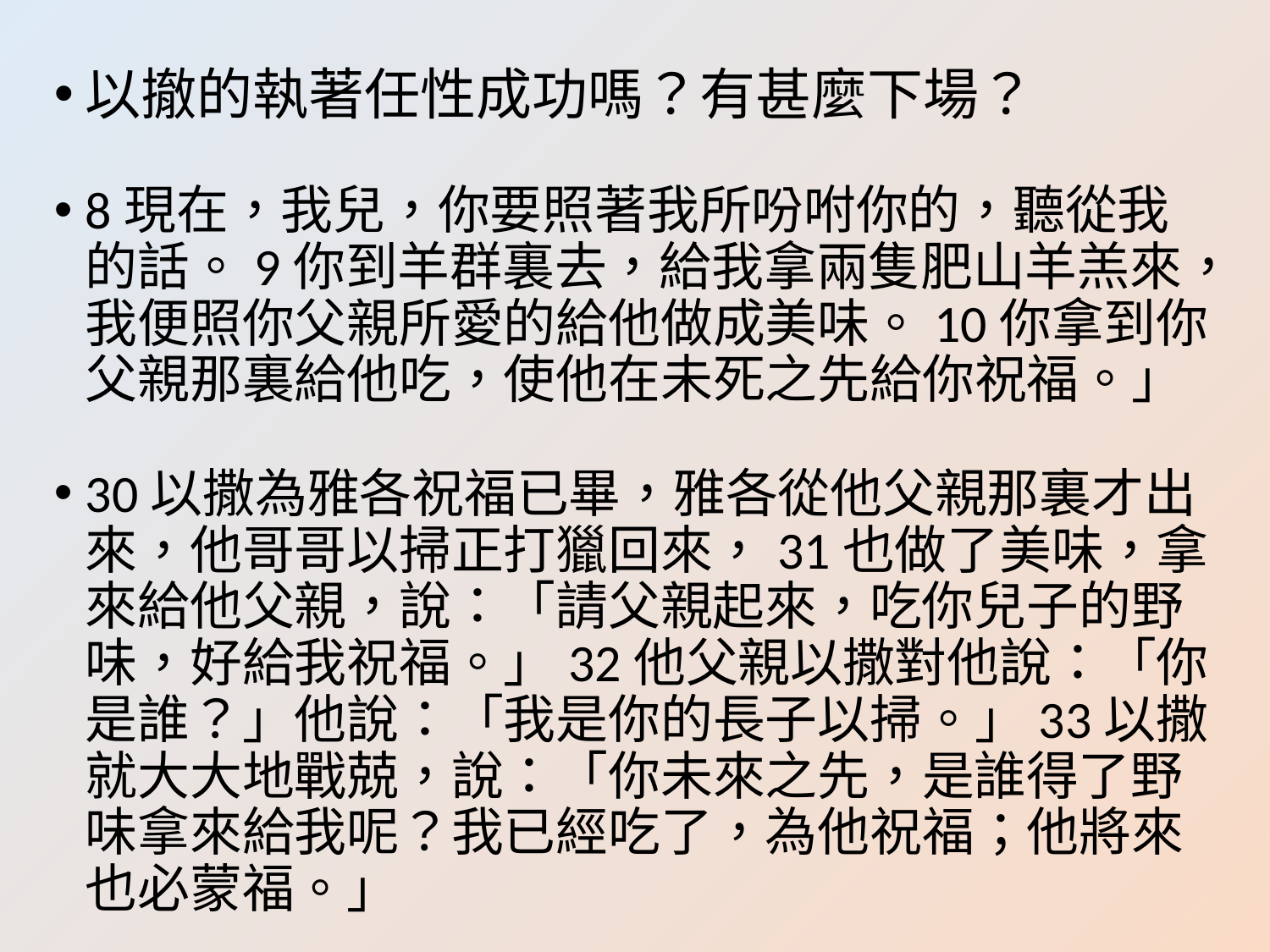

以撤的執著任性成功嗎？有甚麼下場？

8現在，我兒，你要照著我所吩咐你的，聽從我的話。9你到羊群裏去，給我拿兩隻肥山羊羔來，我便照你父親所愛的給他做成美味。10你拿到你父親那裏給他吃，使他在未死之先給你祝福。」

30以撒為雅各祝福已畢，雅各從他父親那裏才出來，他哥哥以掃正打獵回來，31也做了美味，拿來給他父親，說：「請父親起來，吃你兒子的野味，好給我祝福。」32他父親以撒對他說：「你是誰？」他說：「我是你的長子以掃。」33以撒就大大地戰兢，說：「你未來之先，是誰得了野味拿來給我呢？我已經吃了，為他祝福；他將來也必蒙福。」